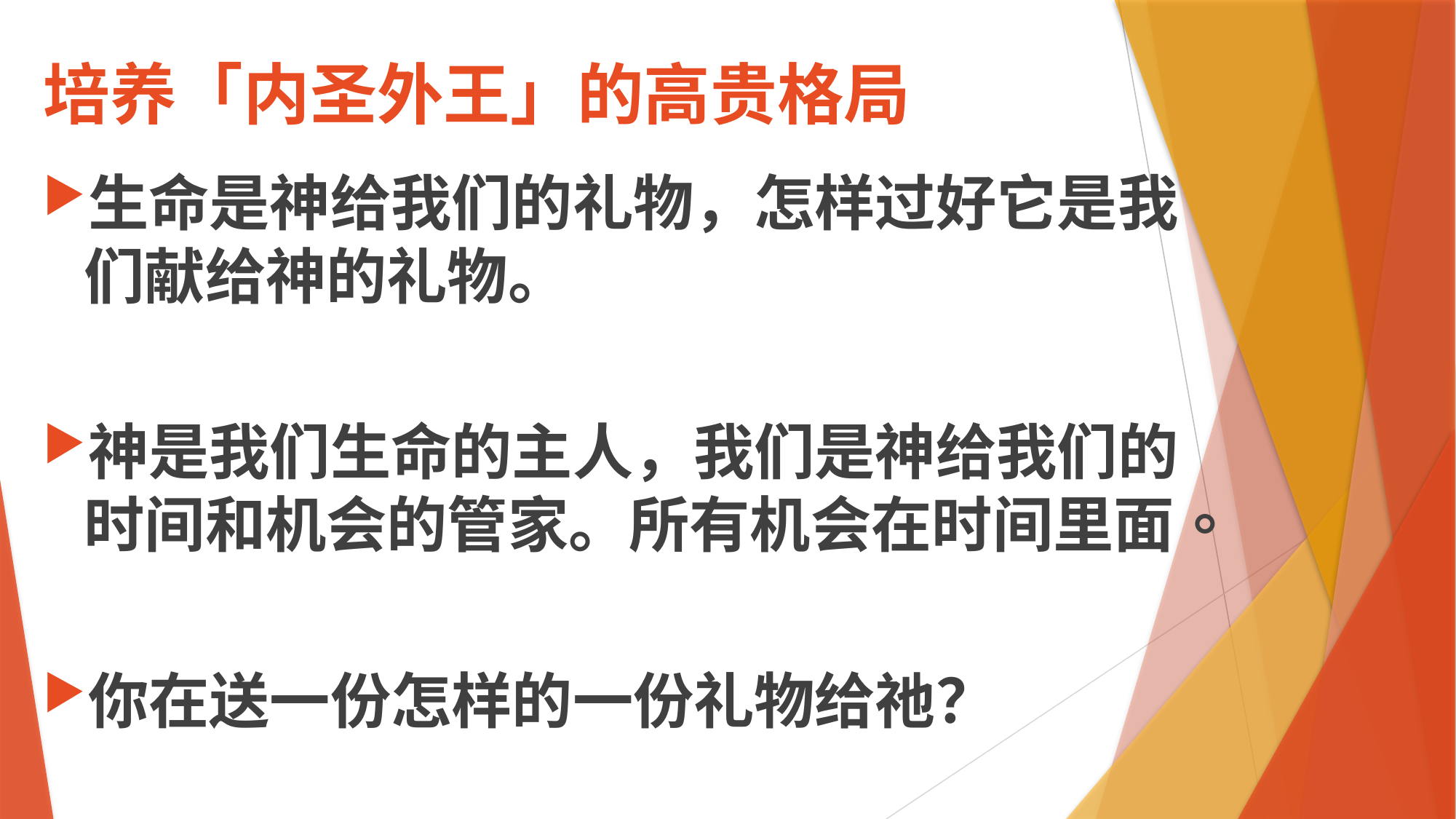

# 培养「内圣外王」的高贵格局
生命是神给我们的礼物，怎样过好它是我们献给神的礼物。

神是我们生命的主人，我们是神给我们的时间和机会的管家。所有机会在时间里面。

你在送一份怎样的一份礼物给祂？